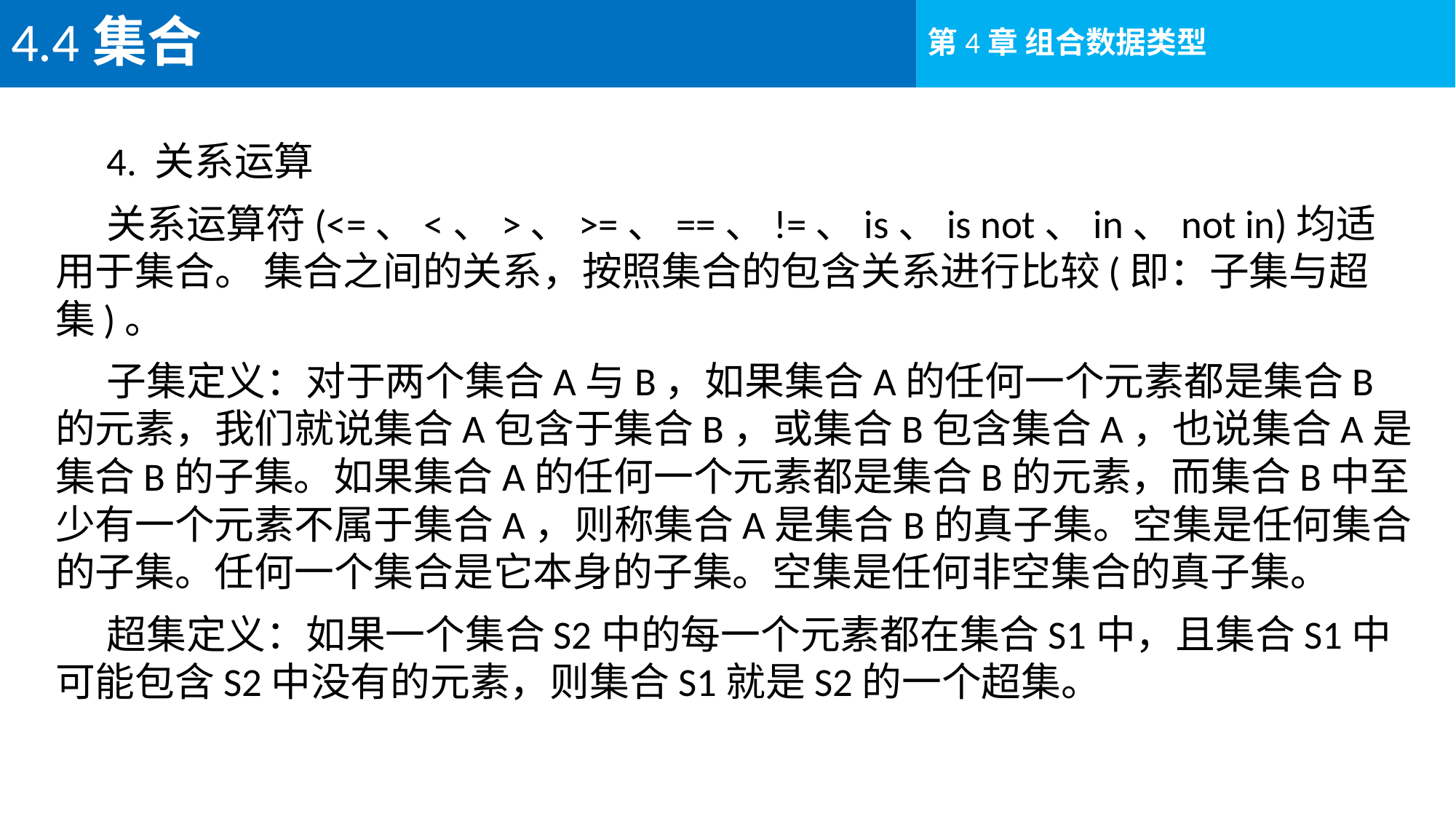

# 4.4集合
4. 关系运算
关系运算符(<=、<、>、>=、==、!=、is、is not、in、not in)均适用于集合。 集合之间的关系，按照集合的包含关系进行比较(即：子集与超集)。
子集定义：对于两个集合A与B，如果集合A的任何一个元素都是集合B的元素，我们就说集合A包含于集合B，或集合B包含集合A，也说集合A是集合B的子集。如果集合A的任何一个元素都是集合B的元素，而集合B中至少有一个元素不属于集合A，则称集合A是集合B的真子集。空集是任何集合的子集。任何一个集合是它本身的子集。空集是任何非空集合的真子集。
超集定义：如果一个集合S2中的每一个元素都在集合S1中，且集合S1中可能包含S2中没有的元素，则集合S1就是S2的一个超集。